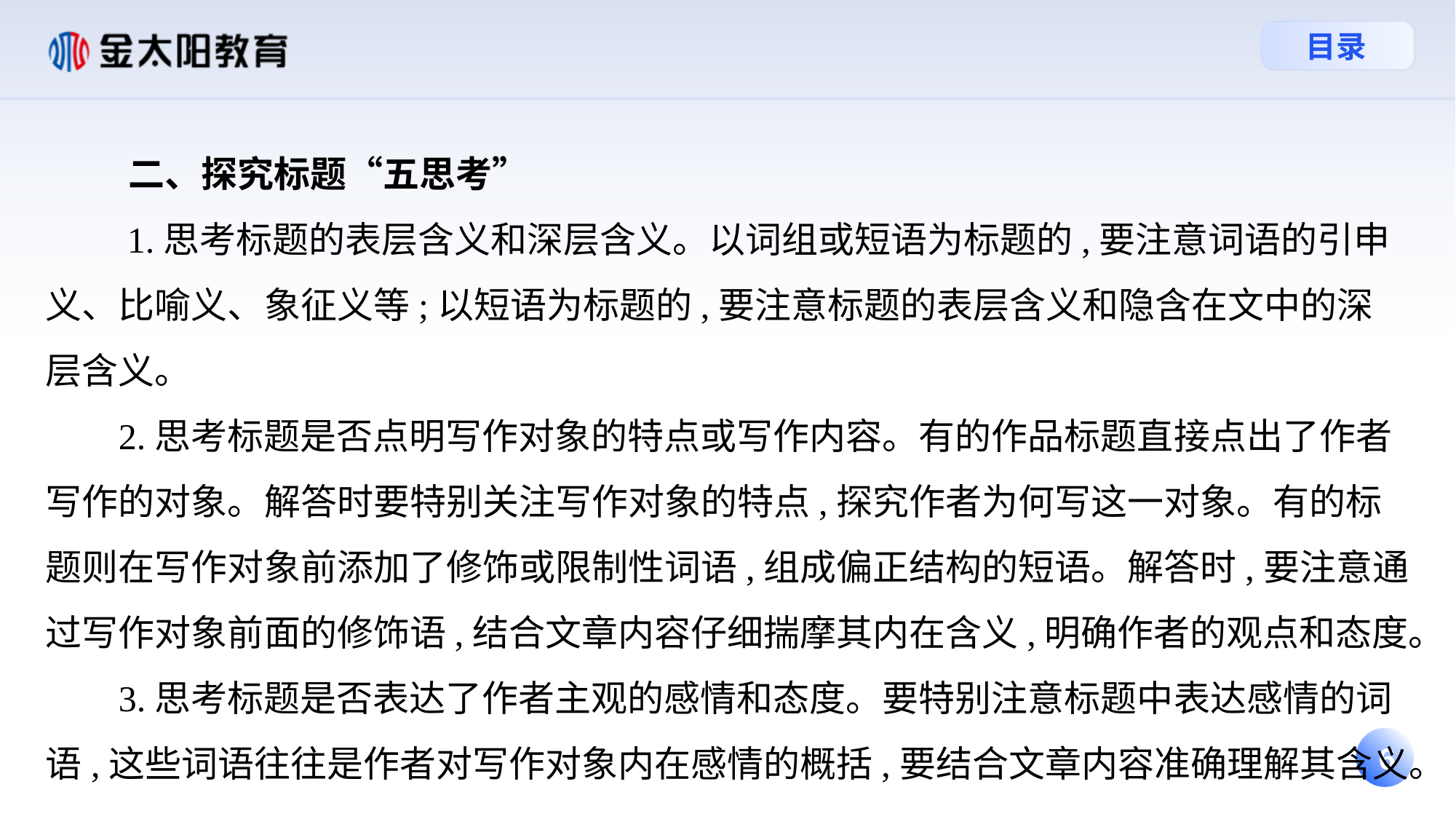

二、探究标题“五思考”
　　1.思考标题的表层含义和深层含义。以词组或短语为标题的,要注意词语的引申义、比喻义、象征义等;以短语为标题的,要注意标题的表层含义和隐含在文中的深层含义。
        2.思考标题是否点明写作对象的特点或写作内容。有的作品标题直接点出了作者写作的对象。解答时要特别关注写作对象的特点,探究作者为何写这一对象。有的标题则在写作对象前添加了修饰或限制性词语,组成偏正结构的短语。解答时,要注意通过写作对象前面的修饰语,结合文章内容仔细揣摩其内在含义,明确作者的观点和态度。
        3.思考标题是否表达了作者主观的感情和态度。要特别注意标题中表达感情的词语,这些词语往往是作者对写作对象内在感情的概括,要结合文章内容准确理解其含义。